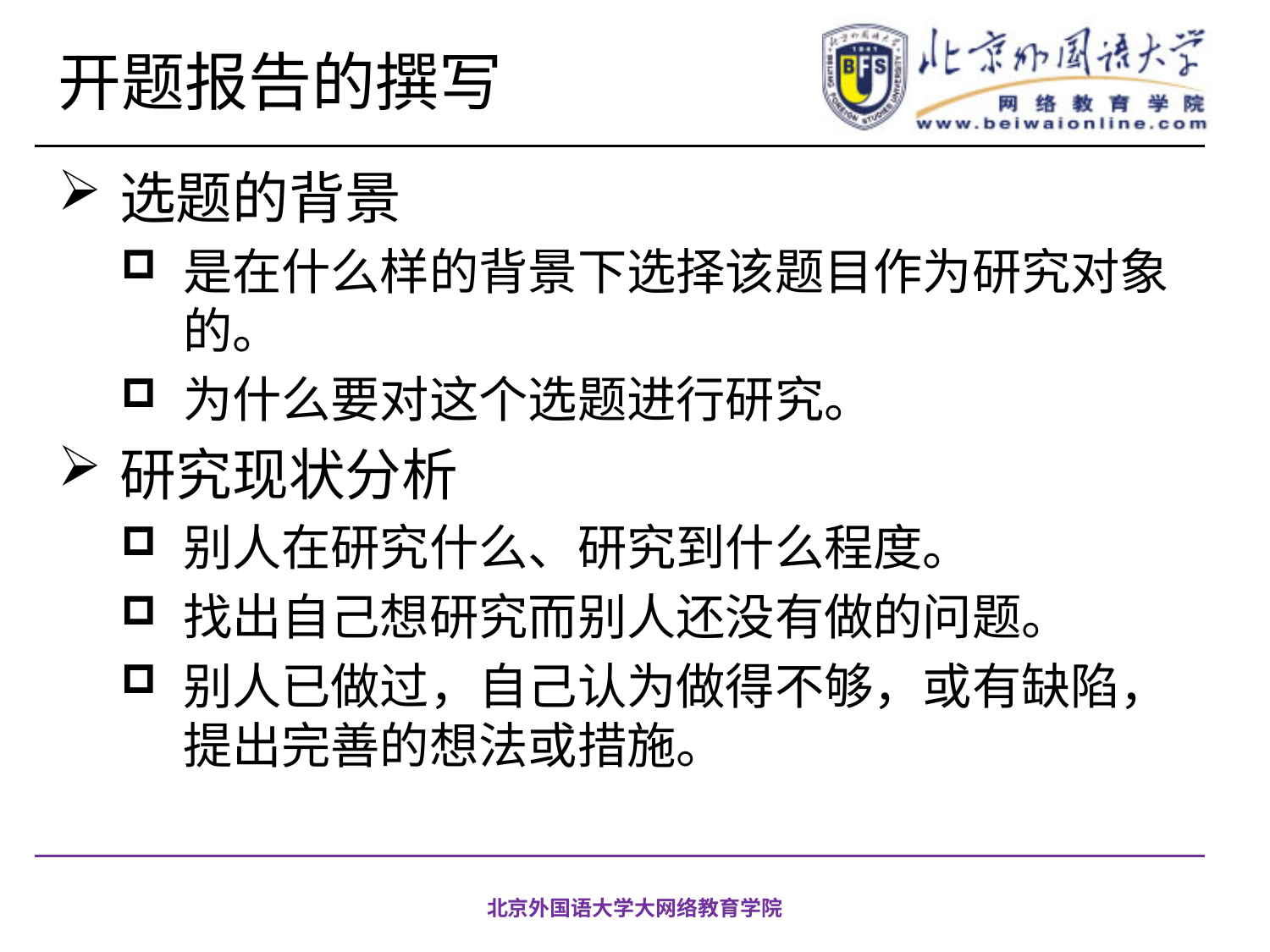

# 开题报告的撰写
选题的背景
是在什么样的背景下选择该题目作为研究对象的。
为什么要对这个选题进行研究。
研究现状分析
别人在研究什么、研究到什么程度。
找出自己想研究而别人还没有做的问题。
别人已做过，自己认为做得不够，或有缺陷，提出完善的想法或措施。

北京外国语大学大网络教育学院
36